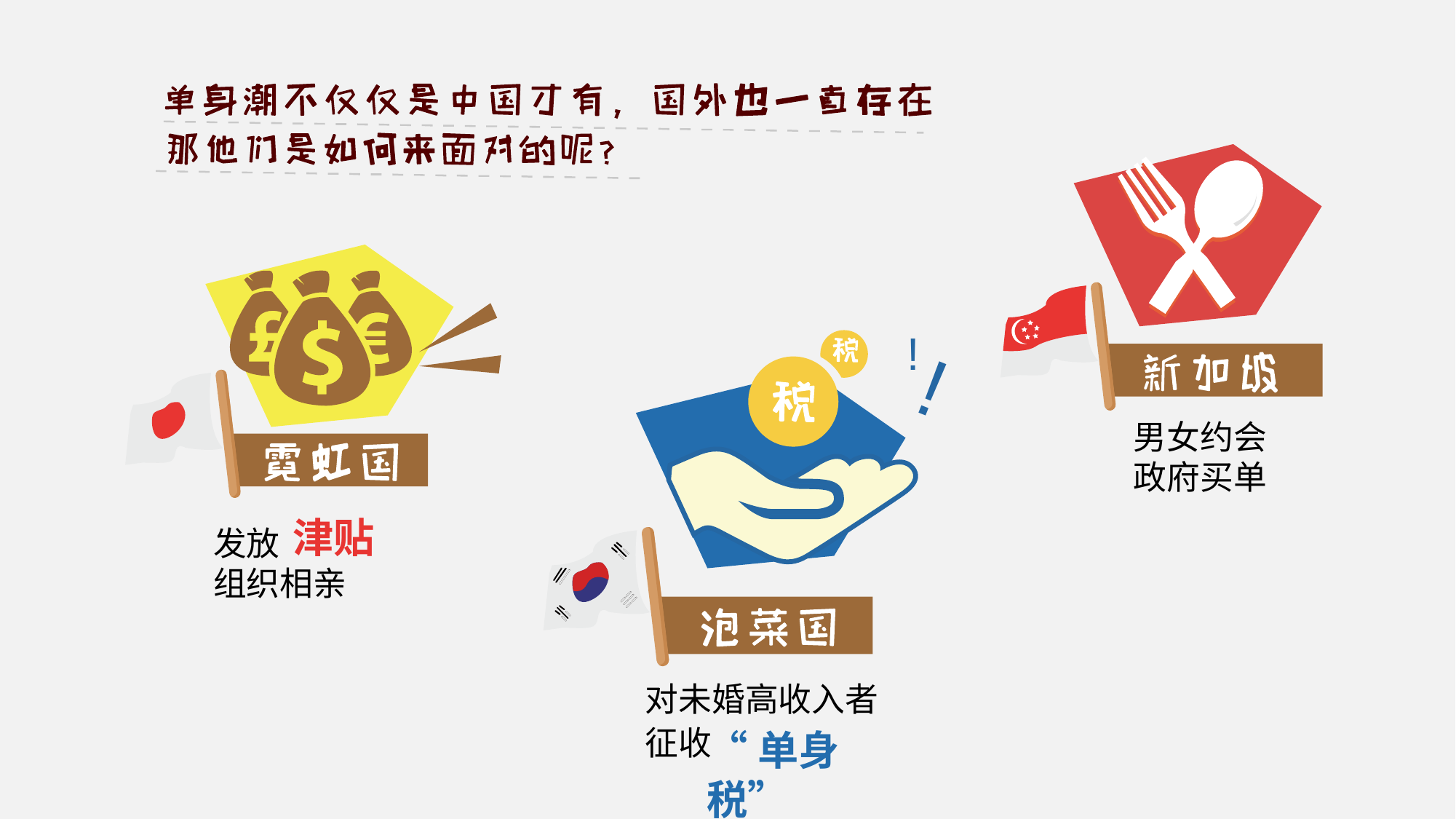

!

!

男女约会
政府买单

津贴
发放

组织相亲

对未婚高收入者
征收
“单身税”